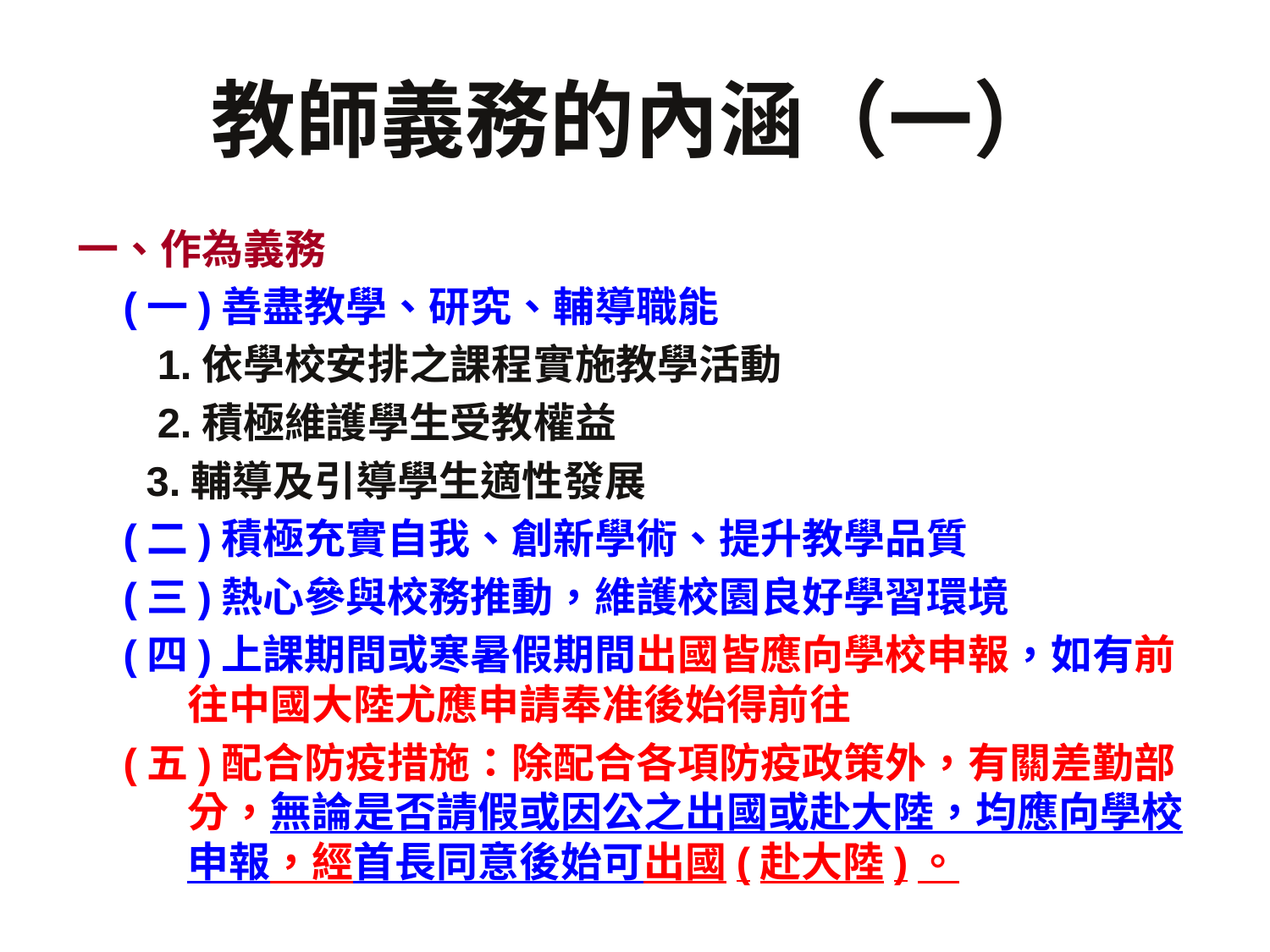

# 教師義務的內涵（一）
一、作為義務
    (一)善盡教學、研究、輔導職能
  　1.依學校安排之課程實施教學活動
  　2.積極維護學生受教權益
      3.輔導及引導學生適性發展
    (二)積極充實自我、創新學術、提升教學品質
    (三)熱心參與校務推動，維護校園良好學習環境
    (四)上課期間或寒暑假期間出國皆應向學校申報，如有前往中國大陸尤應申請奉准後始得前往
    (五)配合防疫措施：除配合各項防疫政策外，有關差勤部分，無論是否請假或因公之出國或赴大陸，均應向學校申報，經首長同意後始可出國(赴大陸)。